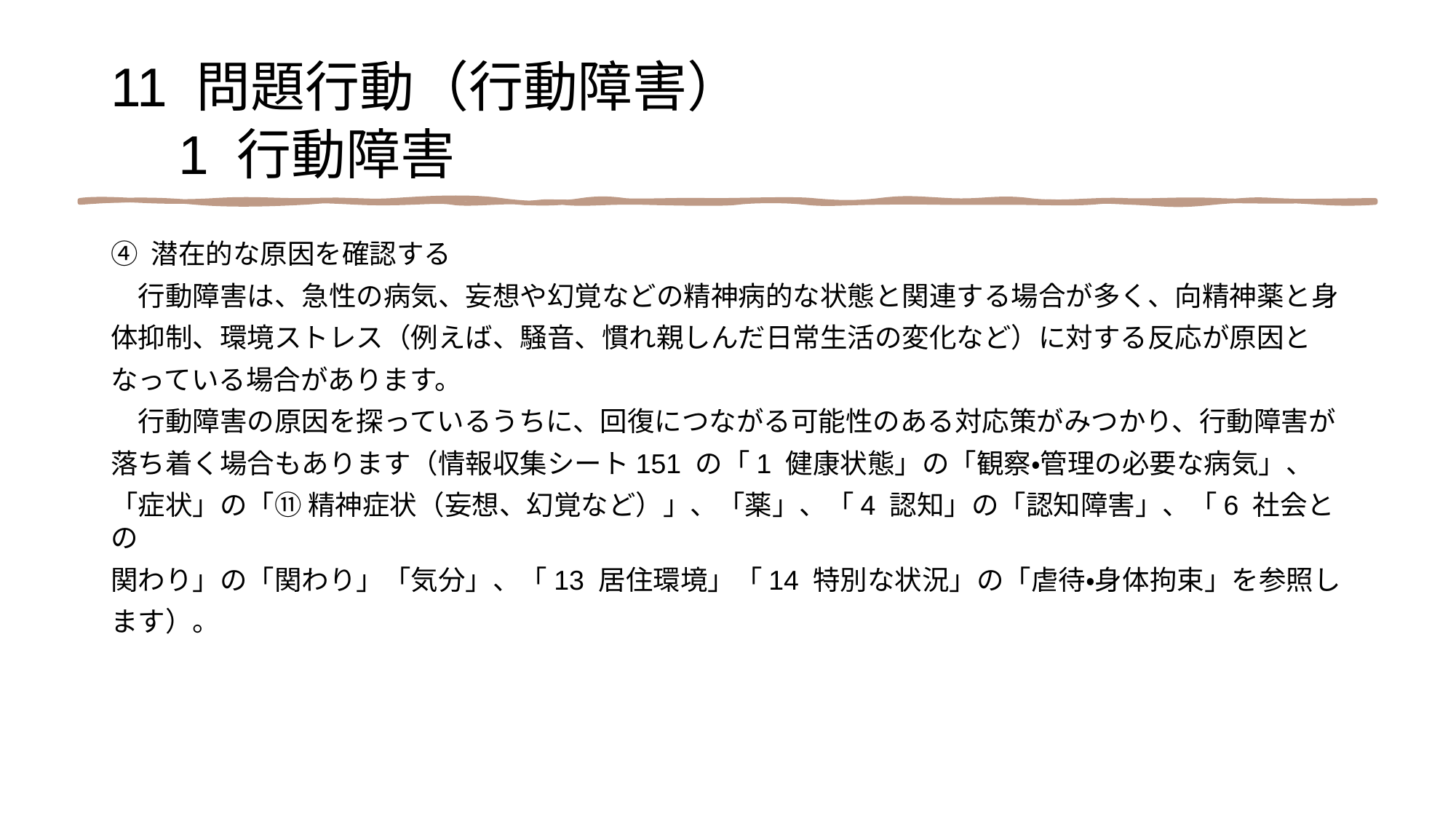

11 問題行動（行動障害）
　1 行動障害

④ 潜在的な原因を確認する
　行動障害は、急性の病気、妄想や幻覚などの精神病的な状態と関連する場合が多く、向精神薬と身
体抑制、環境ストレス（例えば、騒音、慣れ親しんだ日常生活の変化など）に対する反応が原因と
なっている場合があります。
　行動障害の原因を探っているうちに、回復につながる可能性のある対応策がみつかり、行動障害が
落ち着く場合もあります（情報収集シート151 の「1 健康状態」の「観察・管理の必要な病気」、
「症状」の「⑪ 精神症状（妄想、幻覚など）」、「薬」、「4 認知」の「認知障害」、「6 社会との
関わり」の「関わり」「気分」、「13 居住環境」「14 特別な状況」の「虐待・身体拘束」を参照し
ます）。